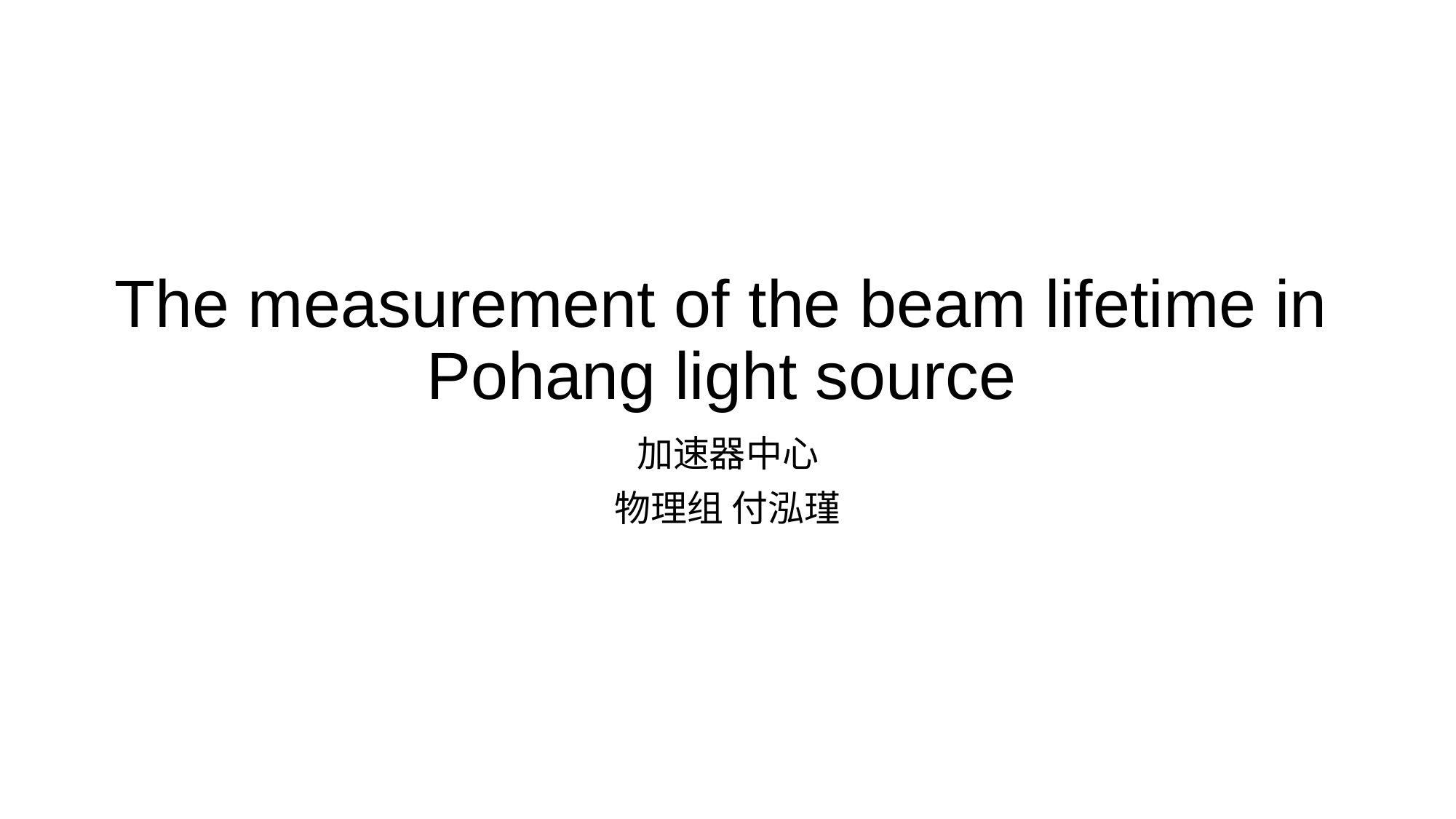

# The measurement of the beam lifetime in Pohang light source
加速器中心
物理组 付泓瑾